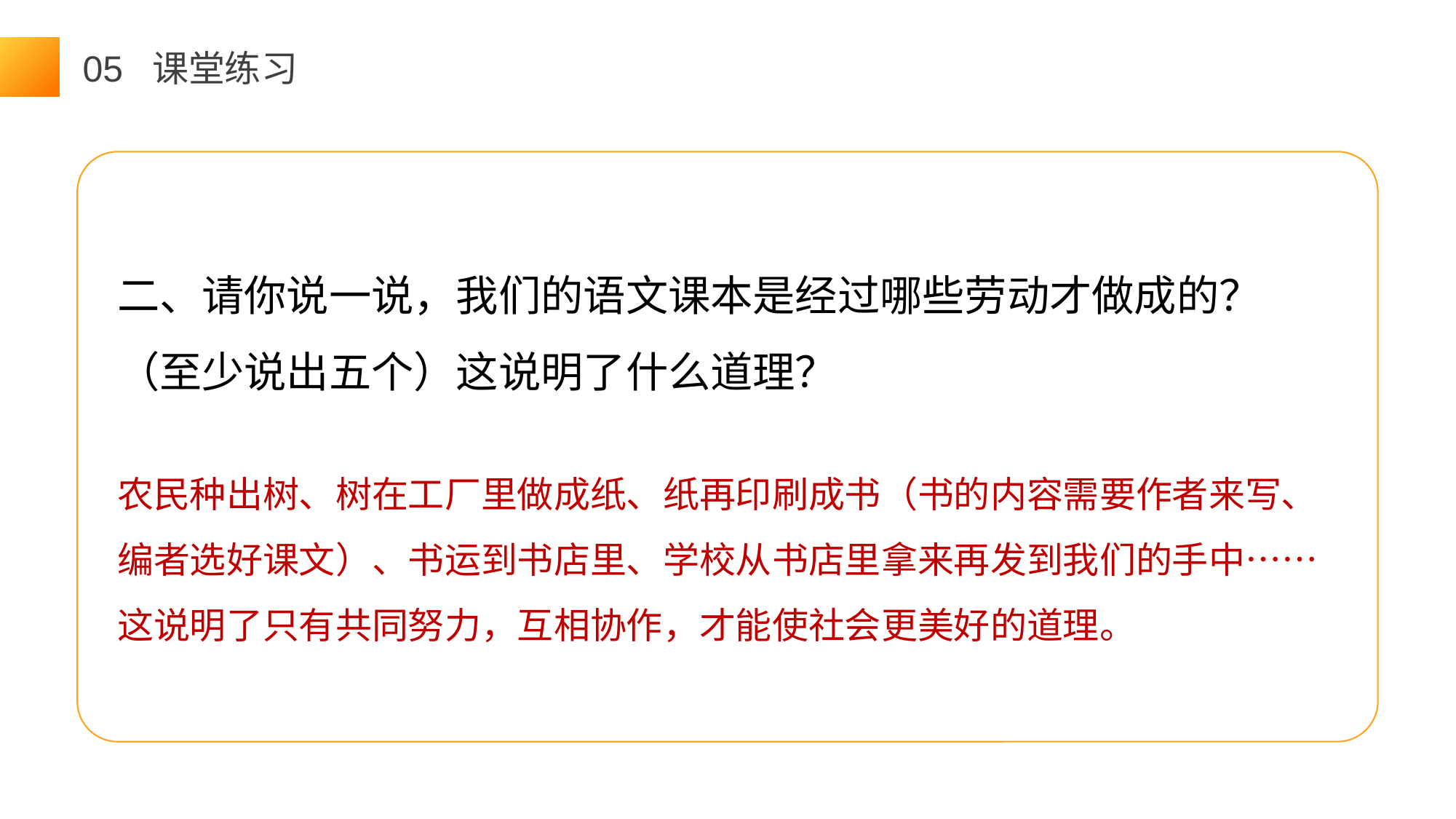

05  课堂练习
二、请你说一说，我们的语文课本是经过哪些劳动才做成的？（至少说出五个）这说明了什么道理？
农民种出树、树在工厂里做成纸、纸再印刷成书（书的内容需要作者来写、编者选好课文）、书运到书店里、学校从书店里拿来再发到我们的手中……
这说明了只有共同努力，互相协作，才能使社会更美好的道理。